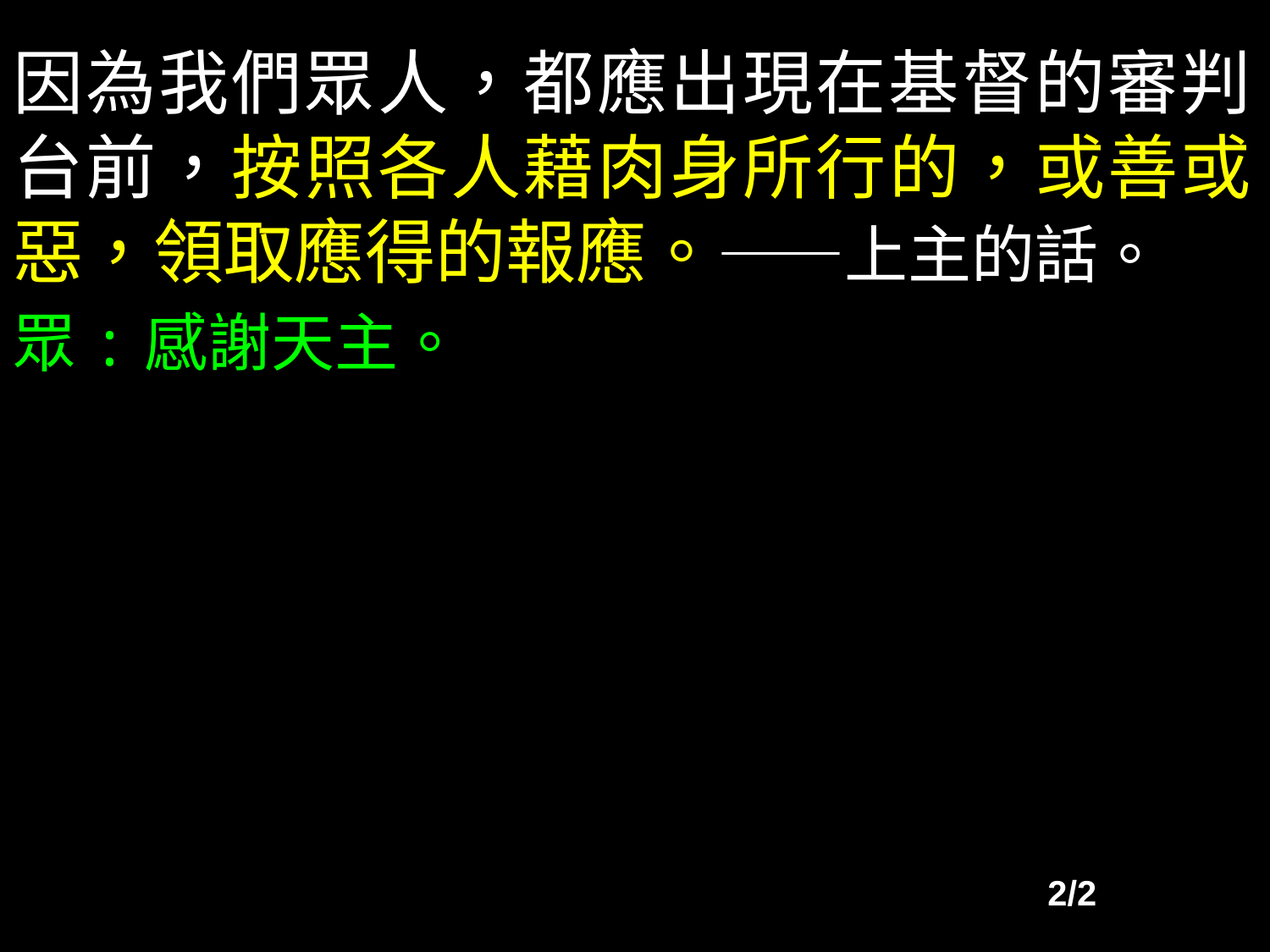

因為我們眾人，都應出現在基督的審判台前，按照各人藉肉身所行的，或善或惡，領取應得的報應。——上主的話。
眾:感謝天主。

2/2